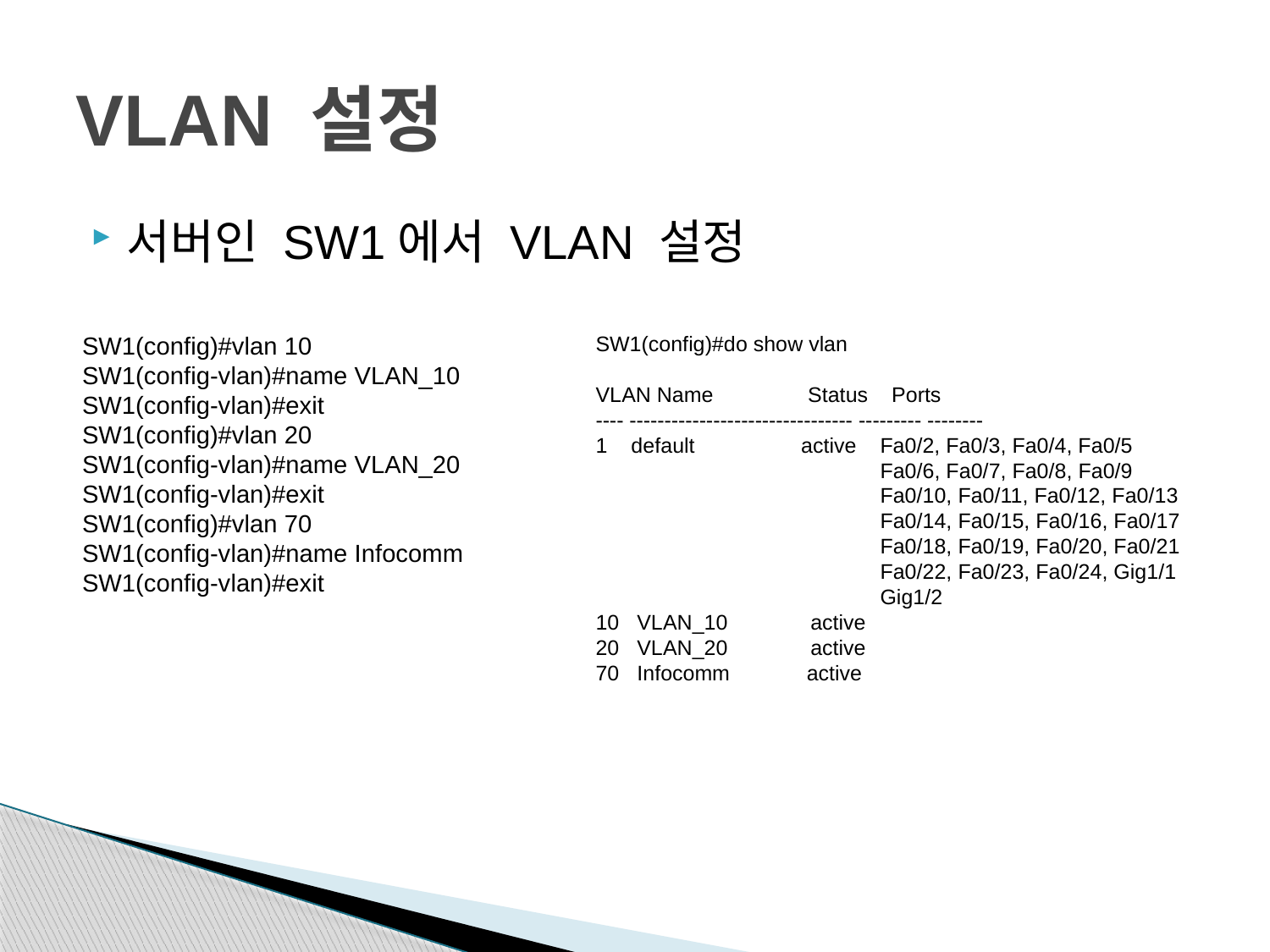

# VLAN 설정
서버인 SW1에서 VLAN 설정
SW1(config)#vlan 10
SW1(config-vlan)#name VLAN_10
SW1(config-vlan)#exit
SW1(config)#vlan 20
SW1(config-vlan)#name VLAN_20
SW1(config-vlan)#exit
SW1(config)#vlan 70
SW1(config-vlan)#name Infocomm
SW1(config-vlan)#exit
SW1(config)#do show vlan

VLAN Name                Status    Ports
---- -------------------------------- --------- --------
1    default                  active    Fa0/2, Fa0/3, Fa0/4, Fa0/5
                                                Fa0/6, Fa0/7, Fa0/8, Fa0/9
                                                Fa0/10, Fa0/11, Fa0/12, Fa0/13
                                                Fa0/14, Fa0/15, Fa0/16, Fa0/17
                                                Fa0/18, Fa0/19, Fa0/20, Fa0/21
                                                Fa0/22, Fa0/23, Fa0/24, Gig1/1
                                                Gig1/2
10   VLAN_10              active
20   VLAN_20              active
70   Infocomm             active